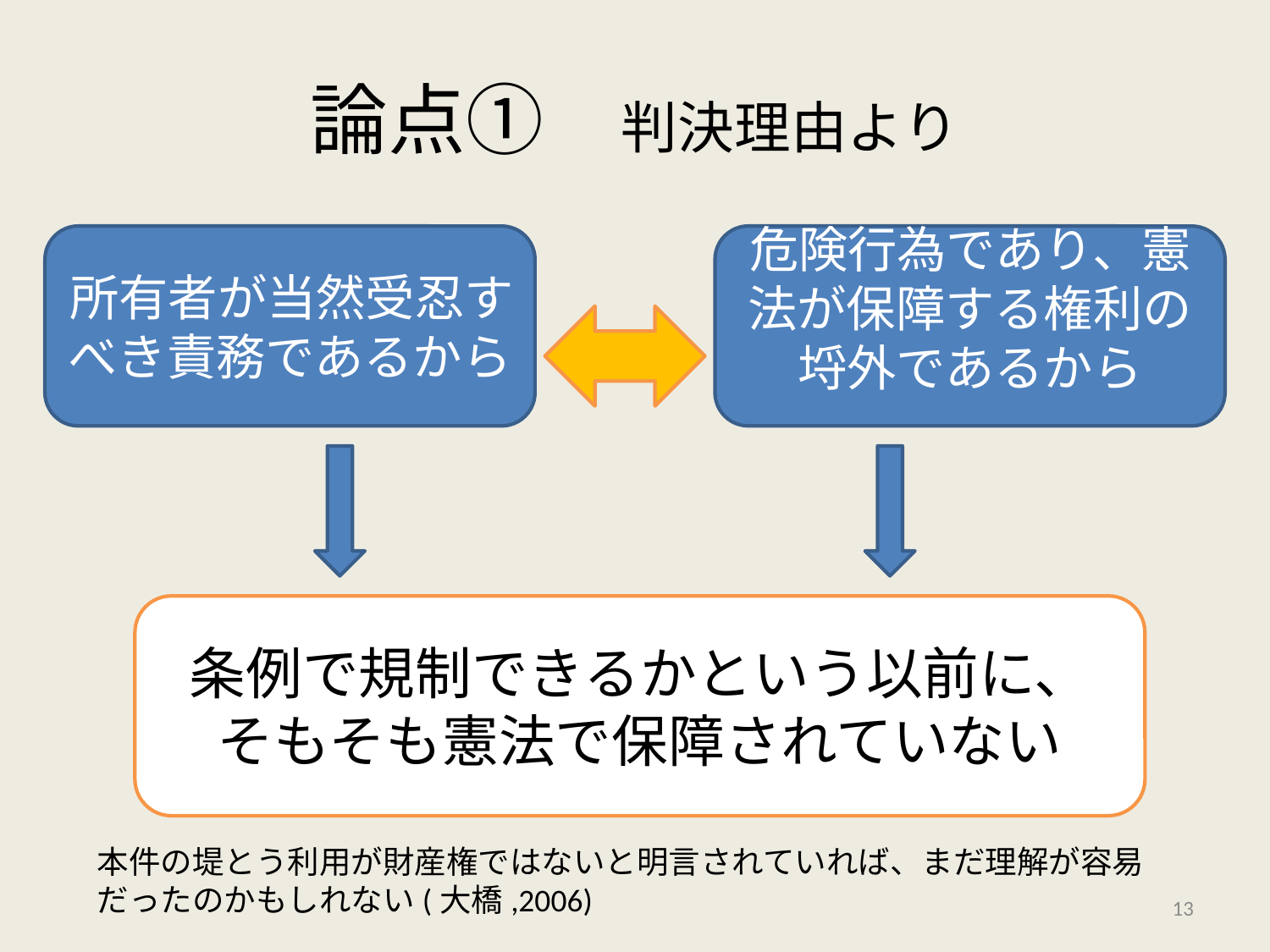

# 論点①　判決理由より

所有者が当然受忍すべき責務であるから
危険行為であり、憲法が保障する権利の
埒外であるから

条例で規制できるかという以前に、
そもそも憲法で保障されていない
本件の堤とう利用が財産権ではないと明言されていれば、まだ理解が容易だったのかもしれない(大橋,2006)

13